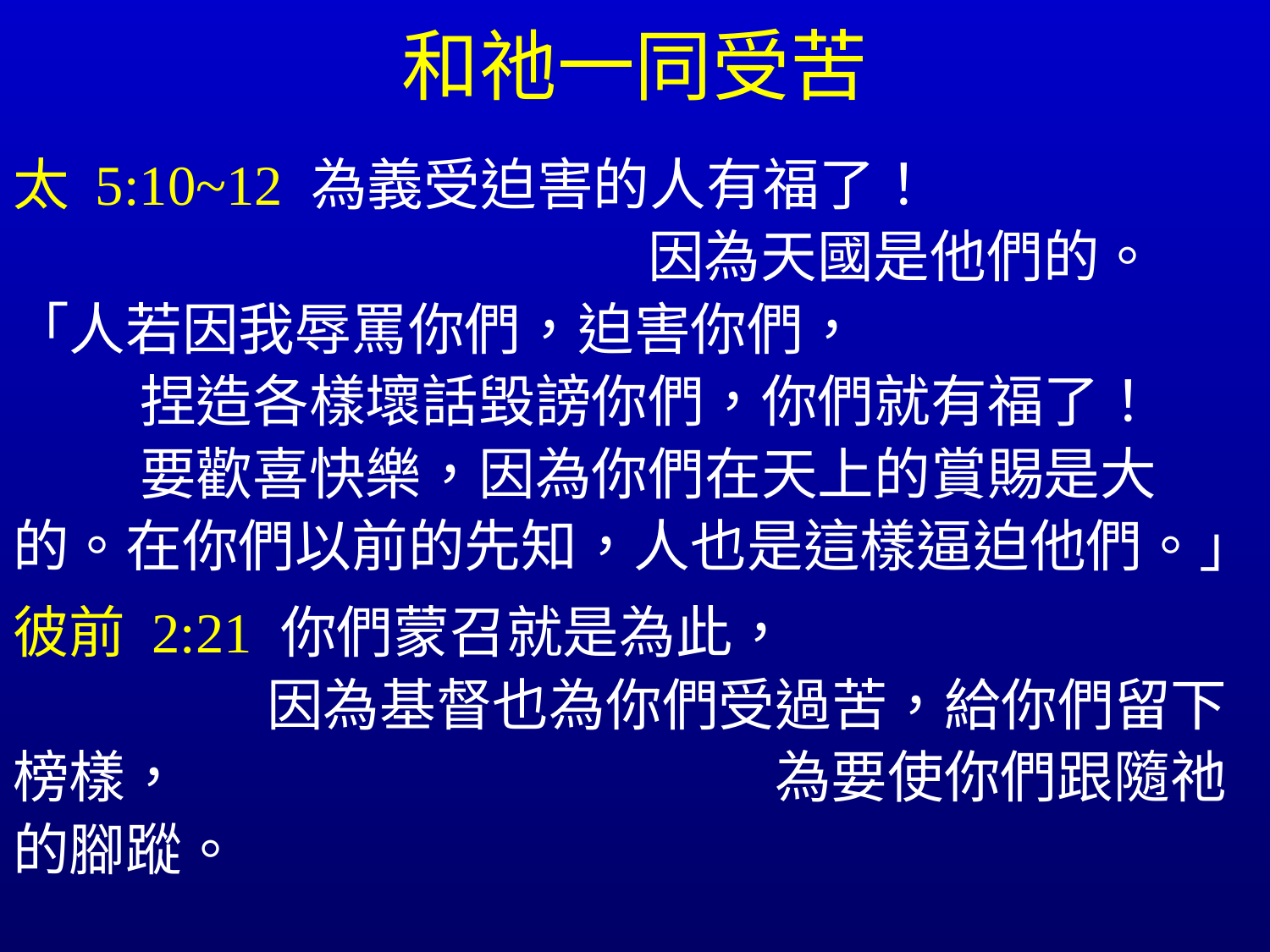

# 和祂一同受苦
太 5:10~12 為義受迫害的人有福了！							因為天國是他們的。「人若因我辱罵你們，迫害你們，				捏造各樣壞話毀謗你們，你們就有福了！ 	要歡喜快樂，因為你們在天上的賞賜是大的。在你們以前的先知，人也是這樣逼迫他們。」
彼前 2:21 你們蒙召就是為此，					因為基督也為你們受過苦，給你們留下榜樣，					為要使你們跟隨祂的腳蹤。